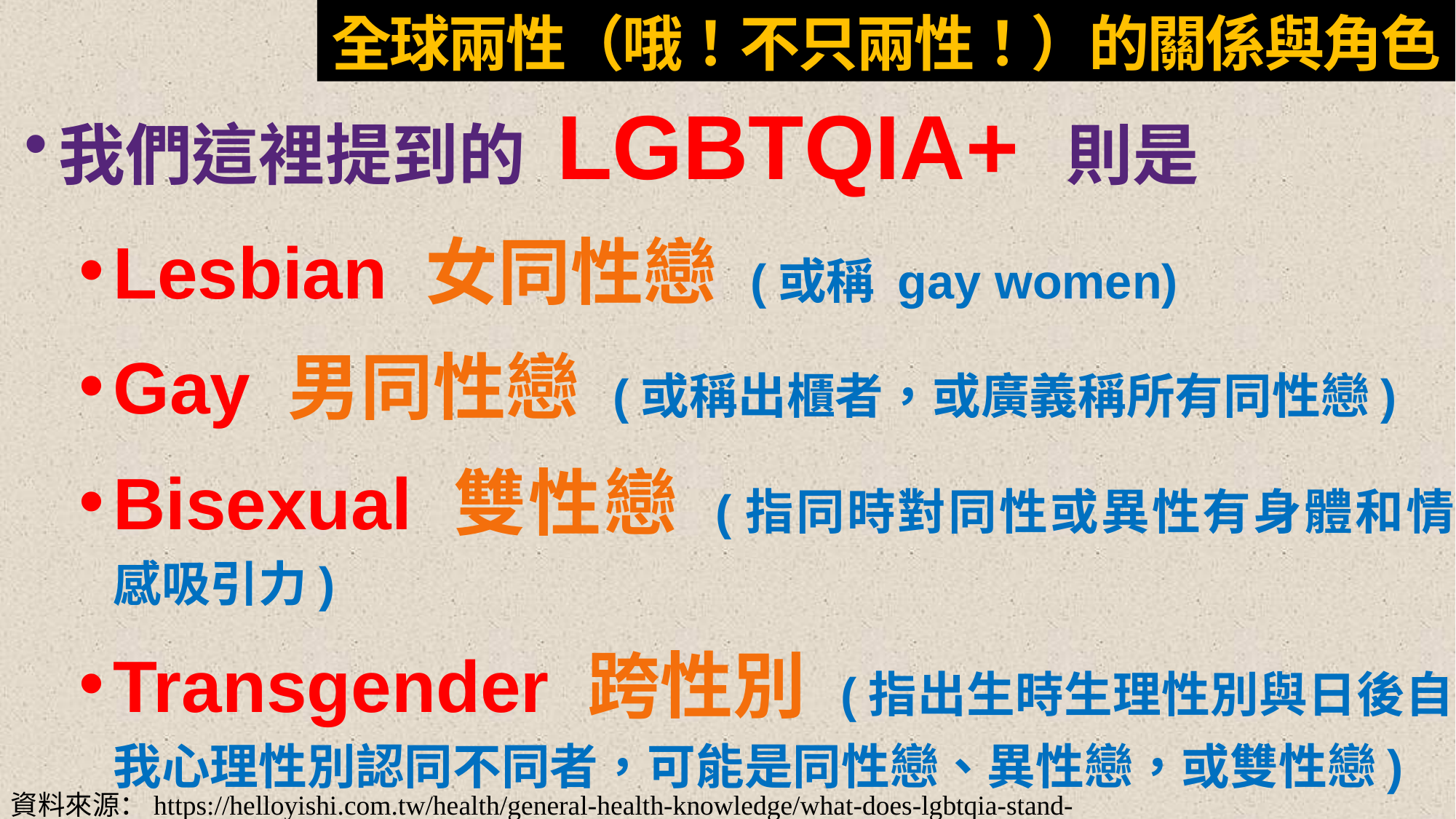

# 全球兩性（哦！不只兩性！）的關係與角色
我們這裡提到的 LGBTQIA+ 則是
Lesbian 女同性戀 (或稱 gay women)
Gay 男同性戀 (或稱出櫃者，或廣義稱所有同性戀)
Bisexual 雙性戀 (指同時對同性或異性有身體和情感吸引力)
Transgender 跨性別 (指出生時生理性別與日後自我心理性別認同不同者，可能是同性戀、異性戀，或雙性戀)
資料來源：https://helloyishi.com.tw/health/general-health-knowledge/what-does-lgbtqia-stand-for/